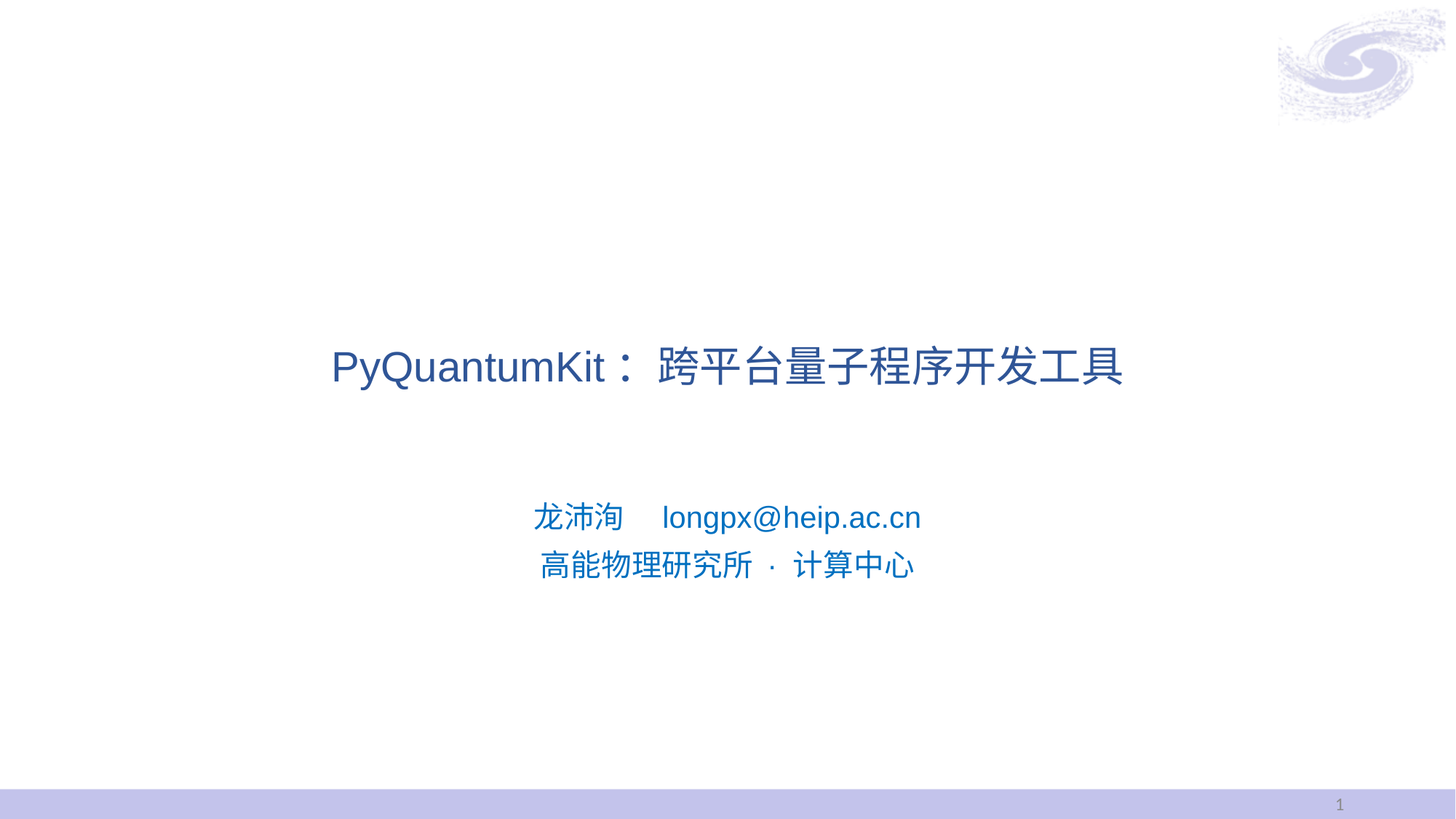

# PyQuantumKit：跨平台量子程序开发工具
龙沛洵　longpx@heip.ac.cn
高能物理研究所 · 计算中心
1